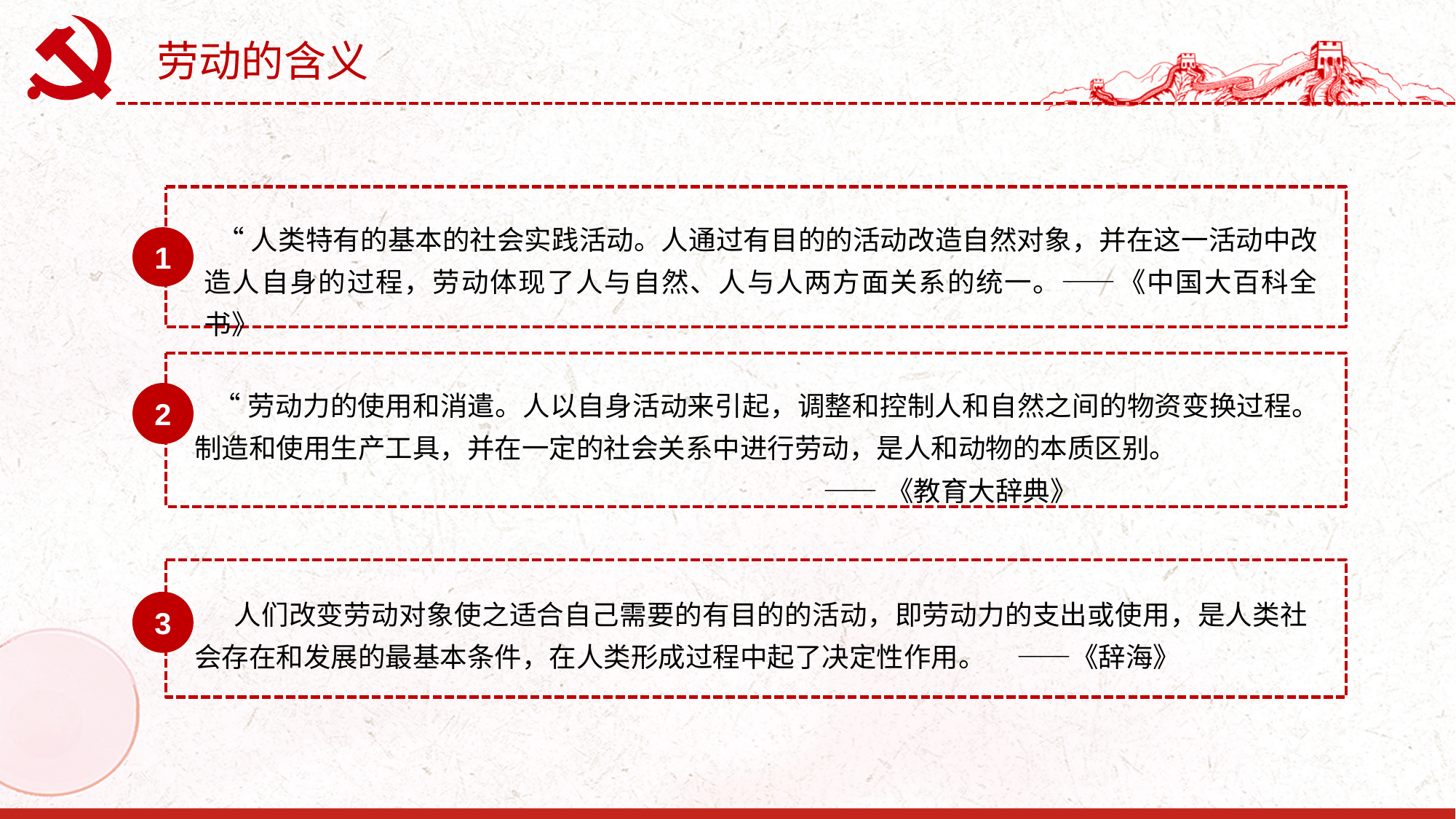

劳动的含义

  “人类特有的基本的社会实践活动。人通过有目的的活动改造自然对象，并在这一活动中改造人自身的过程，劳动体现了人与自然、人与人两方面关系的统一。——《中国大百科全书》
1

   “劳动力的使用和消遣。人以自身活动来引起，调整和控制人和自然之间的物资变换过程。制造和使用生产工具，并在一定的社会关系中进行劳动，是人和动物的本质区别。
                                                                                                      ——《教育大辞典》
2

     人们改变劳动对象使之适合自己需要的有目的的活动，即劳动力的支出或使用，是人类社会存在和发展的最基本条件，在人类形成过程中起了决定性作用。     ——《辞海》

3